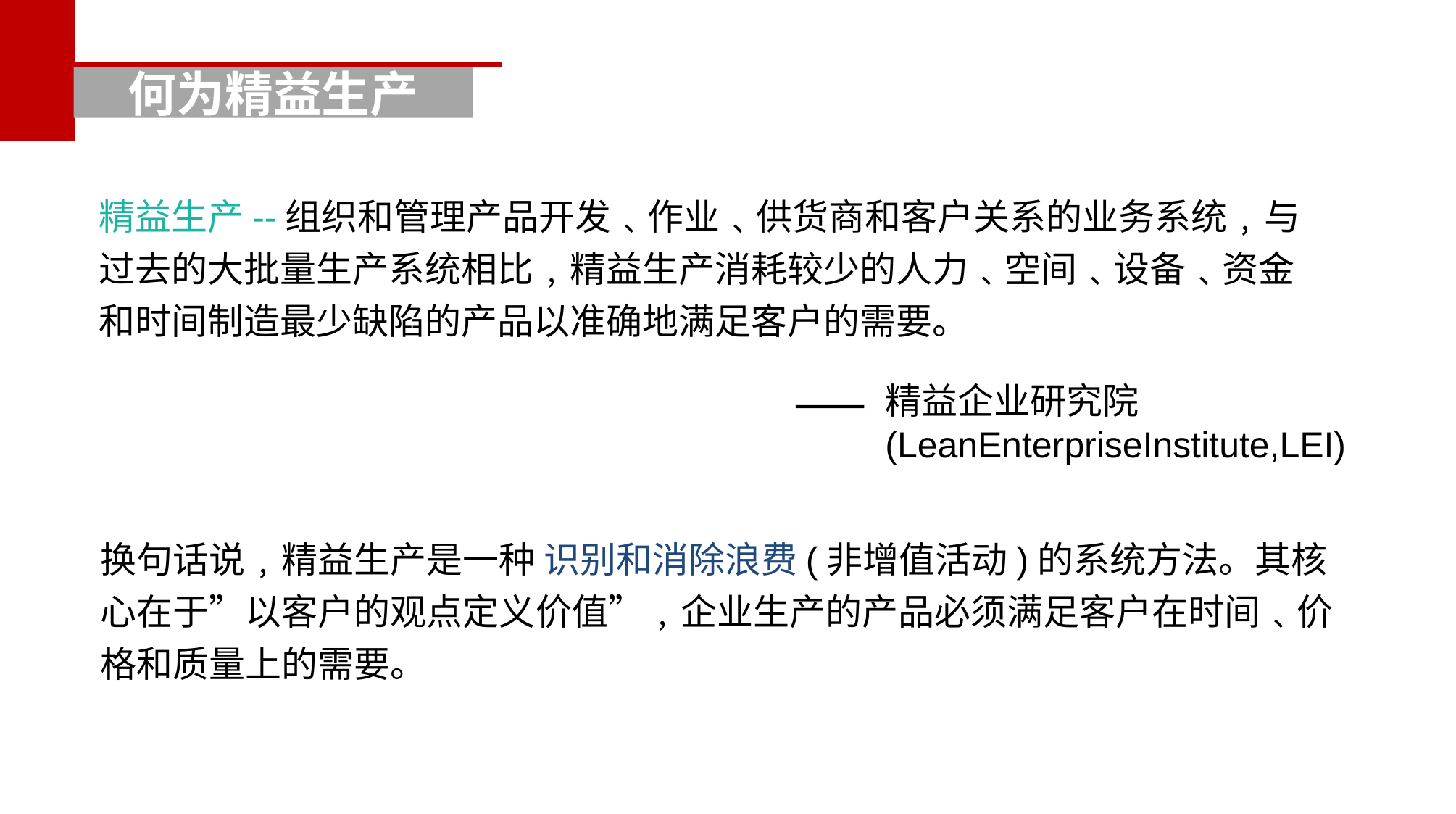

何为精益生产
精益生产--组织和管理产品开发﹑作业﹑供货商和客户关系的业务系统﹐与过去的大批量生产系统相比﹐精益生产消耗较少的人力﹑空间﹑设备﹑资金和时间制造最少缺陷的产品以准确地满足客户的需要。
精益企业研究院
(LeanEnterpriseInstitute,LEI)

换句话说﹐精益生产是一种 识别和消除浪费(非增值活动)的系统方法。其核心在于”以客户的观点定义价值”﹐企业生产的产品必须满足客户在时间﹑价格和质量上的需要。